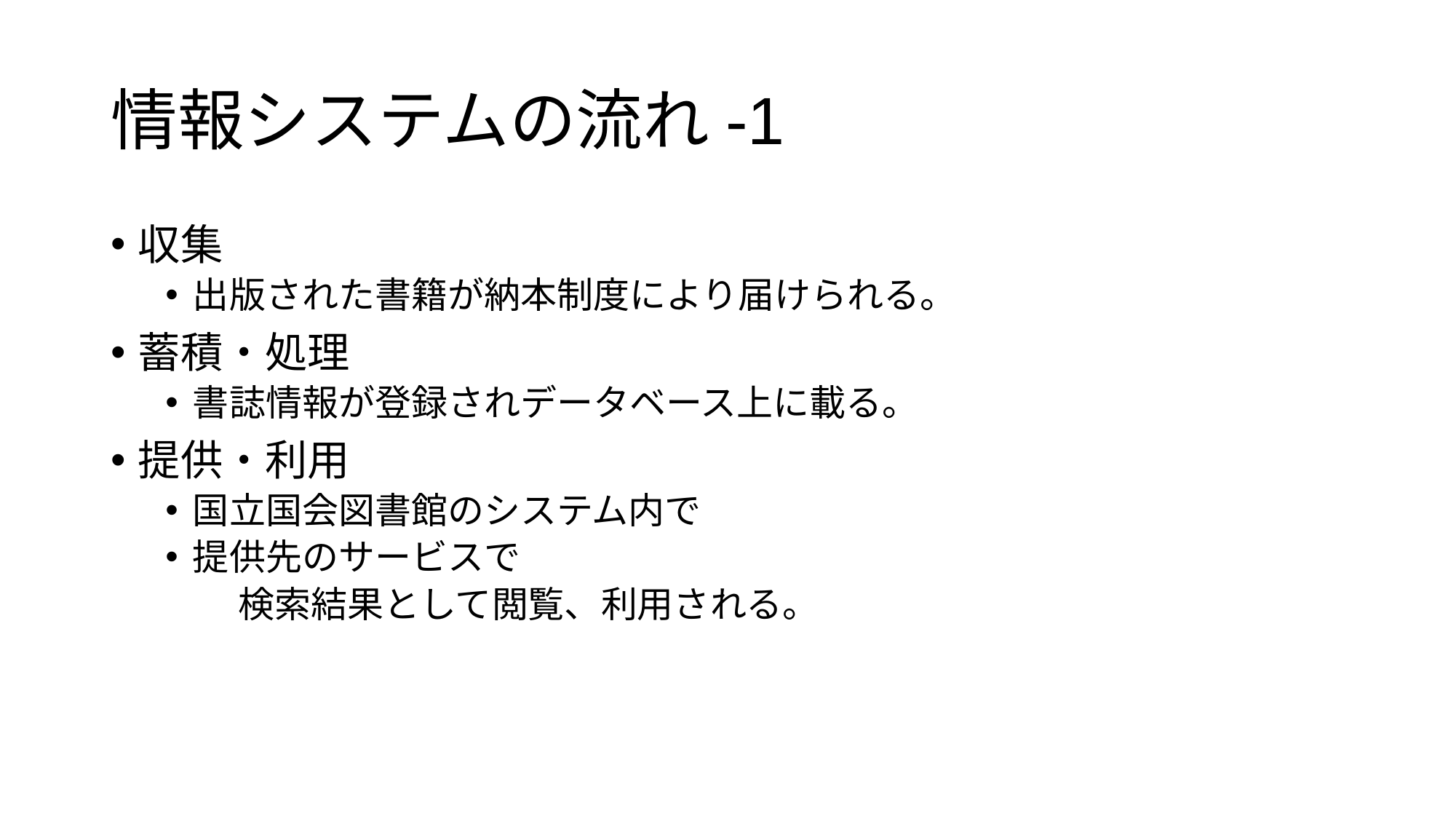

# 情報システムの流れ-1
収集
出版された書籍が納本制度により届けられる。
蓄積・処理
書誌情報が登録されデータベース上に載る。
提供・利用
国立国会図書館のシステム内で
提供先のサービスで
　　検索結果として閲覧、利用される。